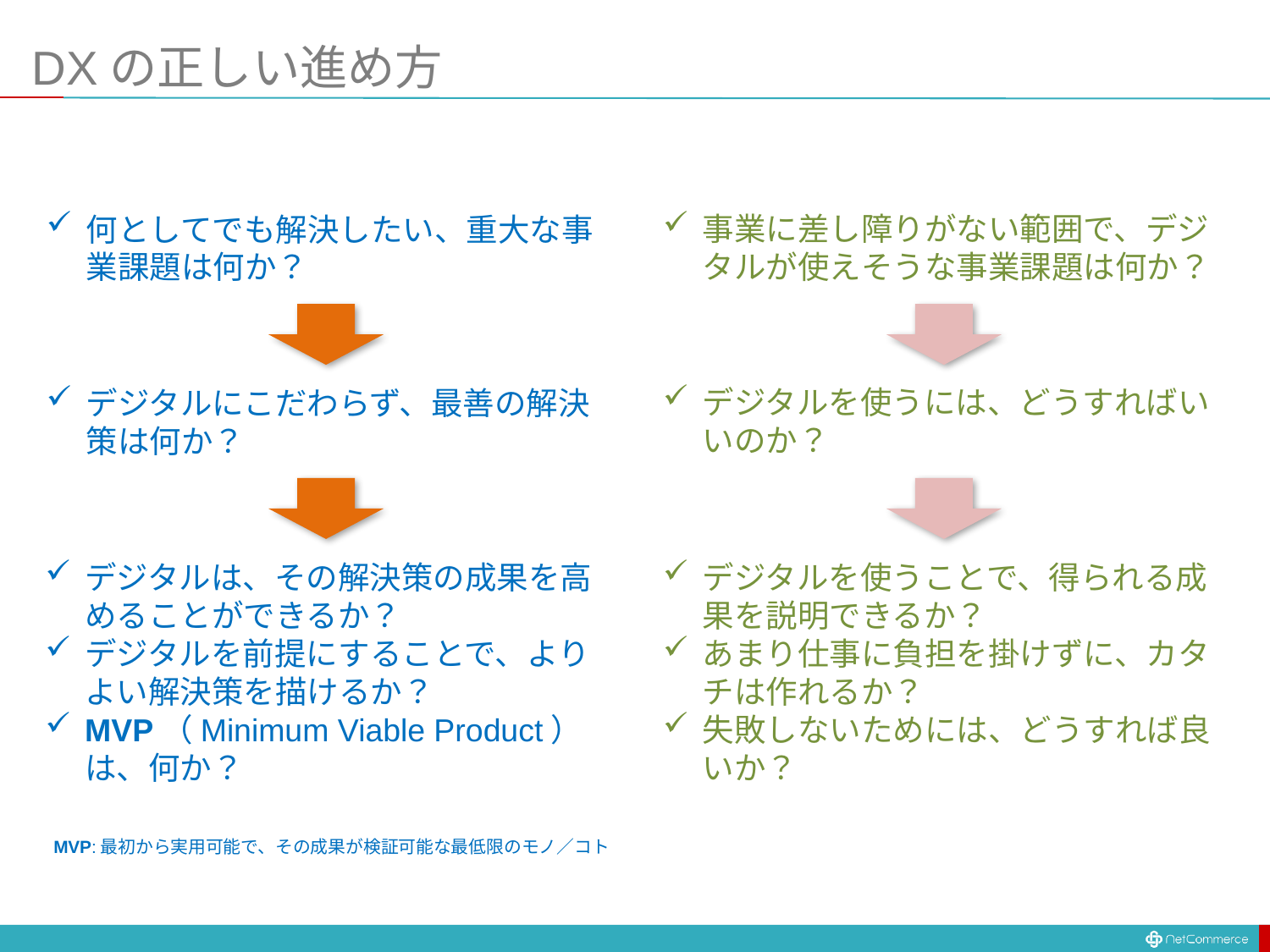

# DXの正しい進め方
事業に差し障りがない範囲で、デジタルが使えそうな事業課題は何か？
何としてでも解決したい、重大な事業課題は何か？

デジタルを使うには、どうすればいいのか？
デジタルにこだわらず、最善の解決策は何か？

デジタルは、その解決策の成果を高めることができるか？
デジタルを前提にすることで、よりよい解決策を描けるか？
MVP（Minimum Viable Product）は、何か？
デジタルを使うことで、得られる成果を説明できるか？
あまり仕事に負担を掛けずに、カタチは作れるか？
失敗しないためには、どうすれば良いか？
MVP:最初から実用可能で、その成果が検証可能な最低限のモノ／コト